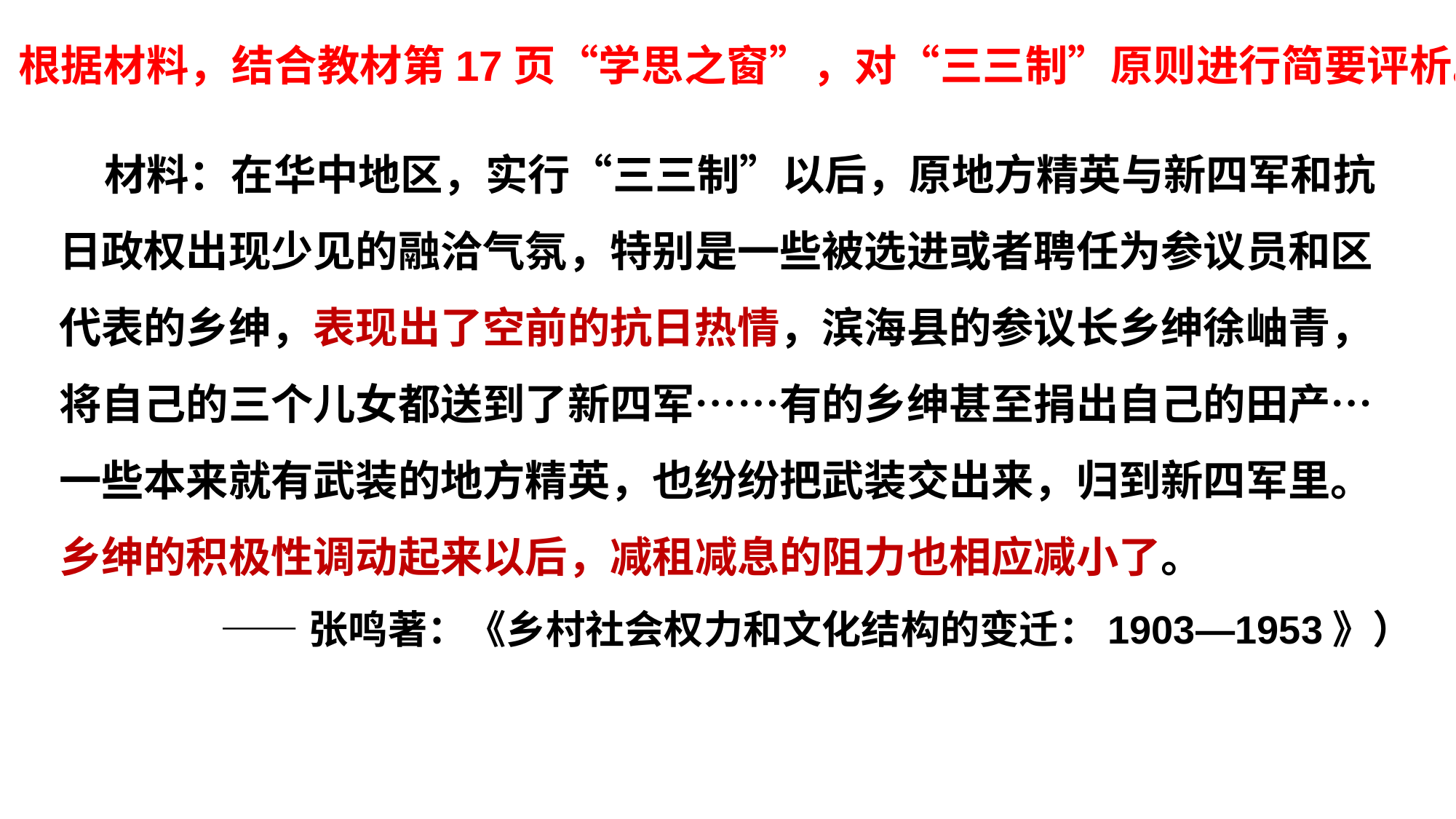

根据材料，结合教材第17页“学思之窗”，对“三三制”原则进行简要评析。
    材料：在华中地区，实行“三三制”以后，原地方精英与新四军和抗日政权出现少见的融洽气氛，特别是一些被选进或者聘任为参议员和区代表的乡绅，表现出了空前的抗日热情，滨海县的参议长乡绅徐岫青，将自己的三个儿女都送到了新四军……有的乡绅甚至捐出自己的田产…一些本来就有武装的地方精英，也纷纷把武装交出来，归到新四军里。乡绅的积极性调动起来以后，减租减息的阻力也相应减小了。
——张鸣著：《乡村社会权力和文化结构的变迁：1903—1953》）